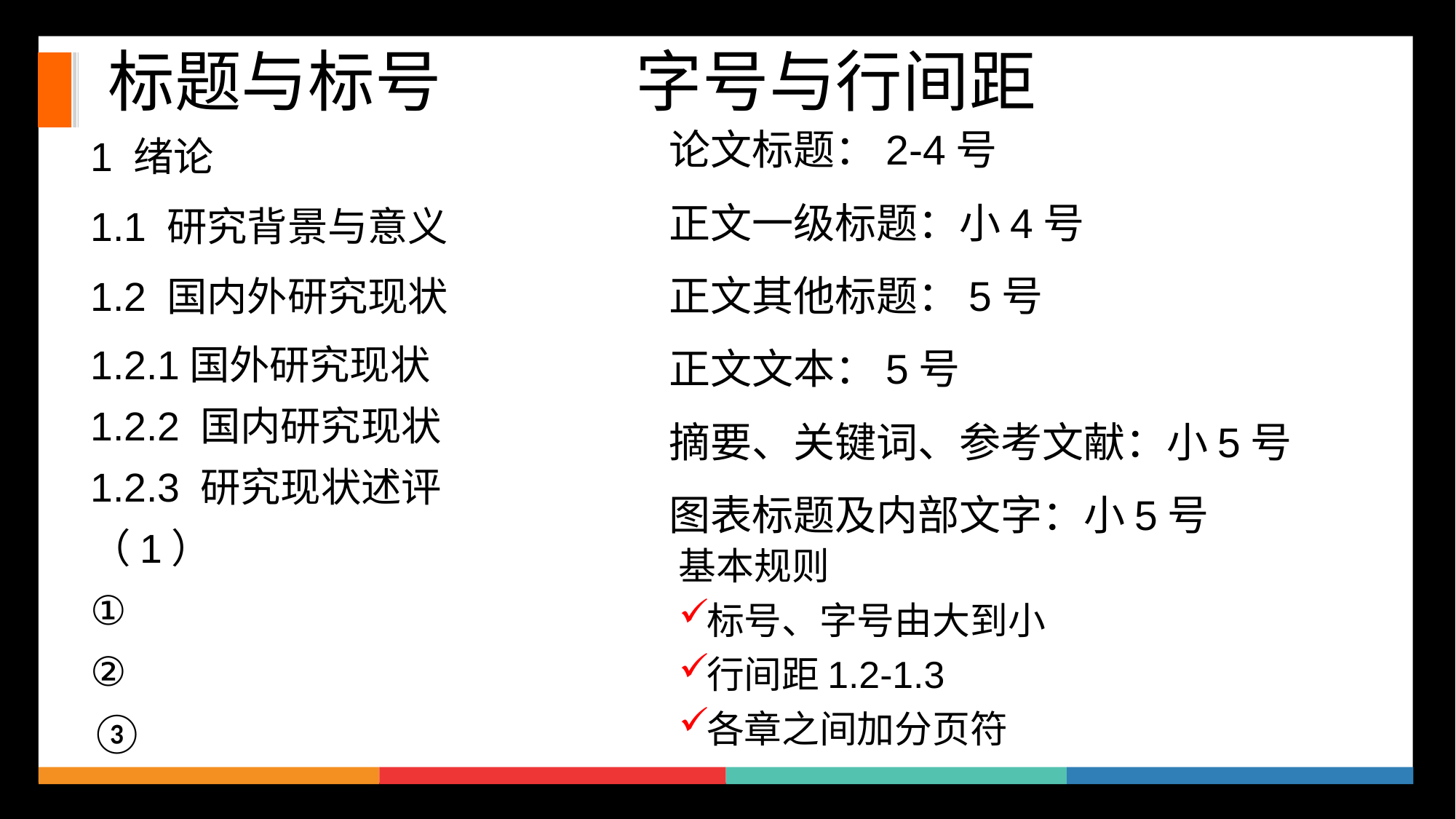

# 标题与标号             字号与行间距

论文标题：2-4号
正文一级标题：小4号
正文其他标题：5号
正文文本：5号
摘要、关键词、参考文献：小5号
图表标题及内部文字：小5号
1 绪论
1.1 研究背景与意义
1.2 国内外研究现状
1.2.1国外研究现状
1.2.2 国内研究现状
1.2.3 研究现状述评
（1）
①
②
③

基本规则
标号、字号由大到小
行间距1.2-1.3
各章之间加分页符